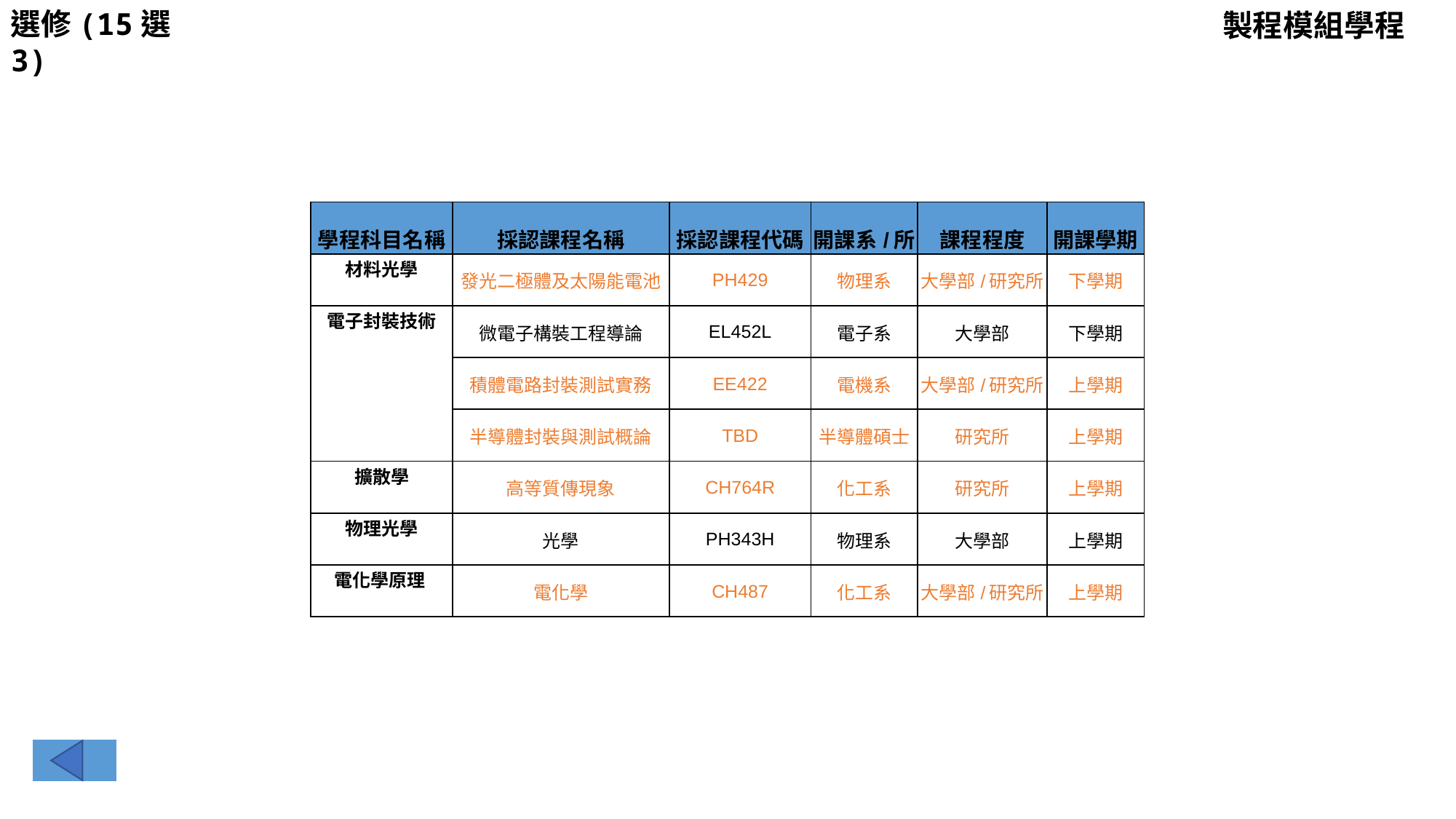

選修(15選3)
製程模組學程
| 學程科目名稱 | 採認課程名稱 | 採認課程代碼 | 開課系/所 | 課程程度 | 開課學期 |
| --- | --- | --- | --- | --- | --- |
| 材料光學 | 發光二極體及太陽能電池 | PH429 | 物理系 | 大學部/研究所 | 下學期 |
| 電子封裝技術 | 微電子構裝工程導論 | EL452L | 電子系 | 大學部 | 下學期 |
|  | 積體電路封裝測試實務 | EE422 | 電機系 | 大學部/研究所 | 上學期 |
|  | 半導體封裝與測試概論 | TBD | 半導體碩士 | 研究所 | 上學期 |
| 擴散學 | 高等質傳現象 | CH764R | 化工系 | 研究所 | 上學期 |
| 物理光學 | 光學 | PH343H | 物理系 | 大學部 | 上學期 |
| 電化學原理 | 電化學 | CH487 | 化工系 | 大學部/研究所 | 上學期 |